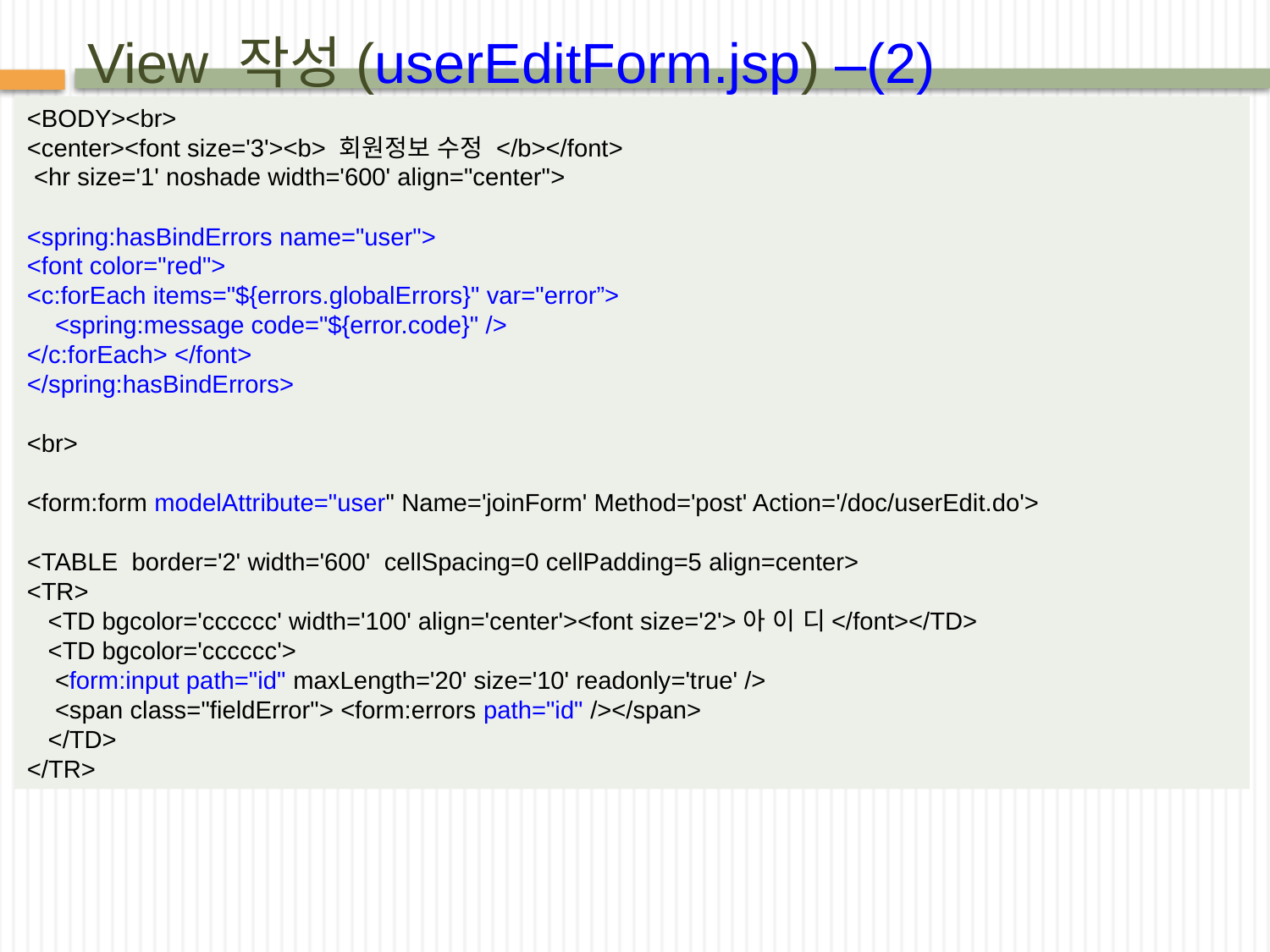

# View 작성(userEditForm.jsp) –(2)
<BODY><br>
<center><font size='3'><b> 회원정보 수정 </b></font>
 <hr size='1' noshade width='600' align="center">

<spring:hasBindErrors name="user">
<font color="red">
<c:forEach items="${errors.globalErrors}" var="error”>
    <spring:message code="${error.code}" />
</c:forEach> </font>
</spring:hasBindErrors>

<br>

<form:form modelAttribute="user" Name='joinForm' Method='post' Action='/doc/userEdit.do'>

<TABLE  border='2' width='600'  cellSpacing=0 cellPadding=5 align=center>
<TR>
   <TD bgcolor='cccccc' width='100' align='center'><font size='2'>아 이 디</font></TD>
   <TD bgcolor='cccccc'>
    <form:input path="id" maxLength='20' size='10' readonly='true' />
    <span class="fieldError"> <form:errors path="id" /></span>
   </TD>
</TR>